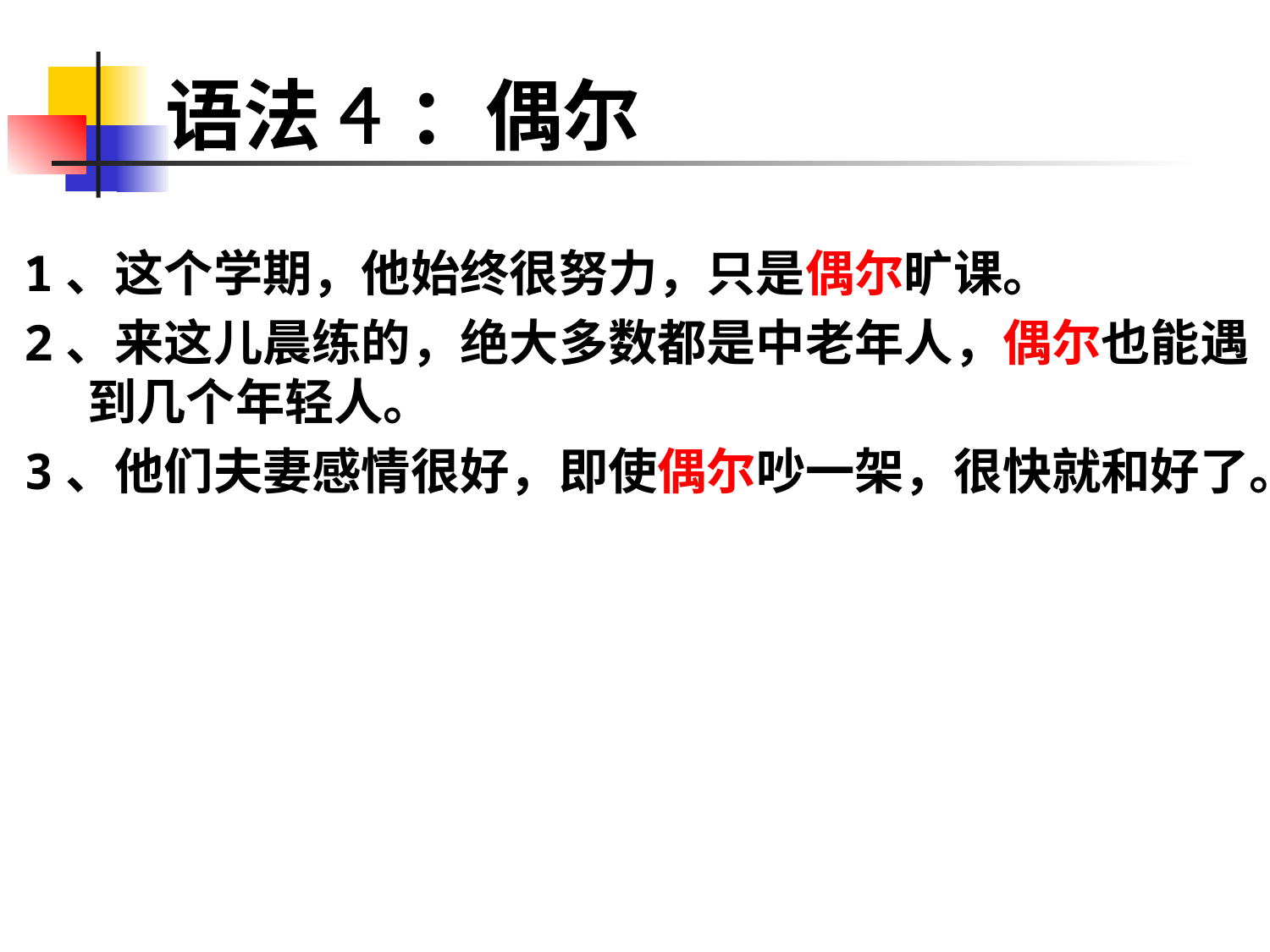

# 语法4：偶尔
1、这个学期，他始终很努力，只是偶尔旷课。
2、来这儿晨练的，绝大多数都是中老年人，偶尔也能遇到几个年轻人。
3、他们夫妻感情很好，即使偶尔吵一架，很快就和好了。